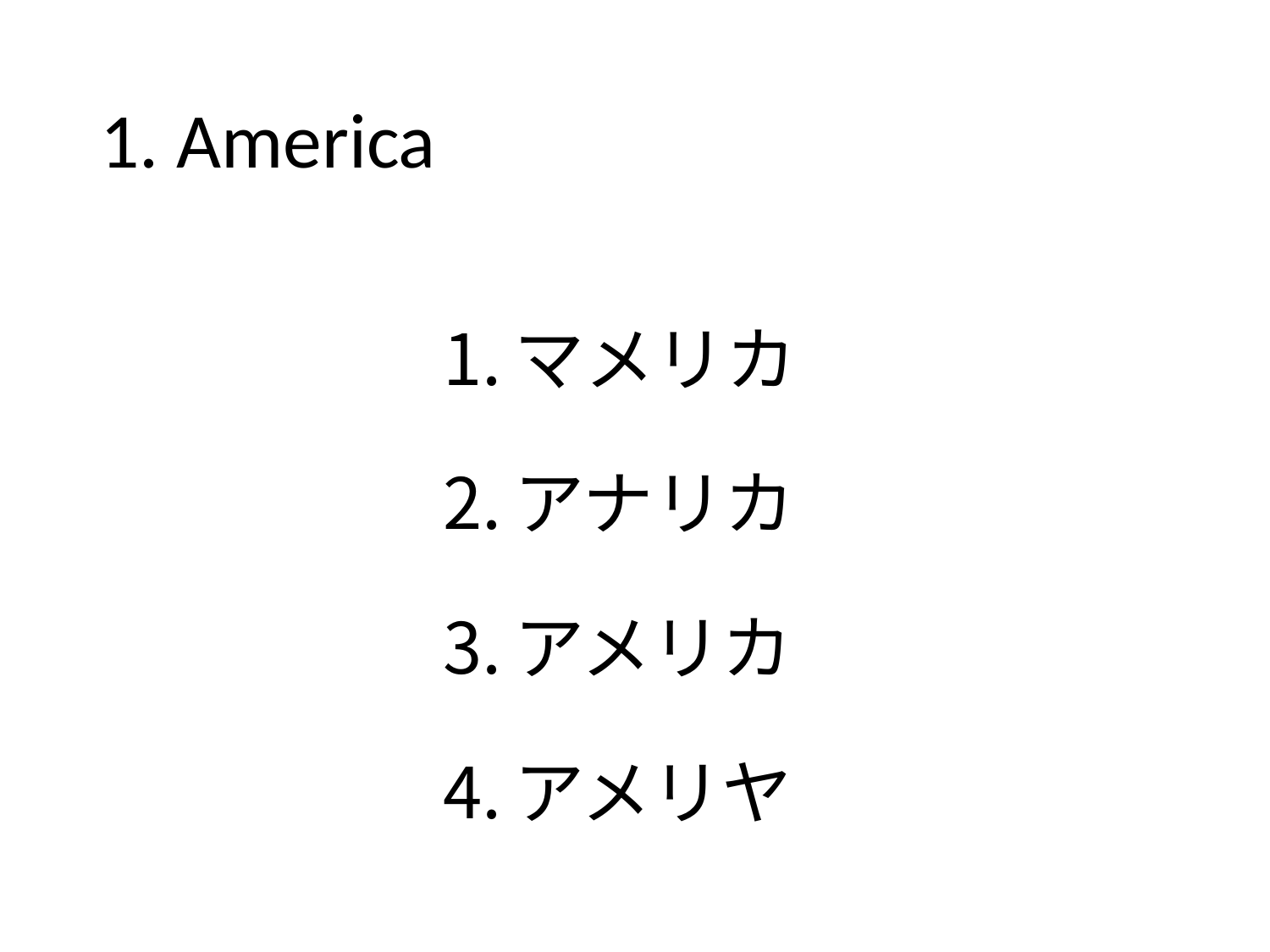

# 1. America
マメリカ
アナリカ
アメリカ
アメリヤ